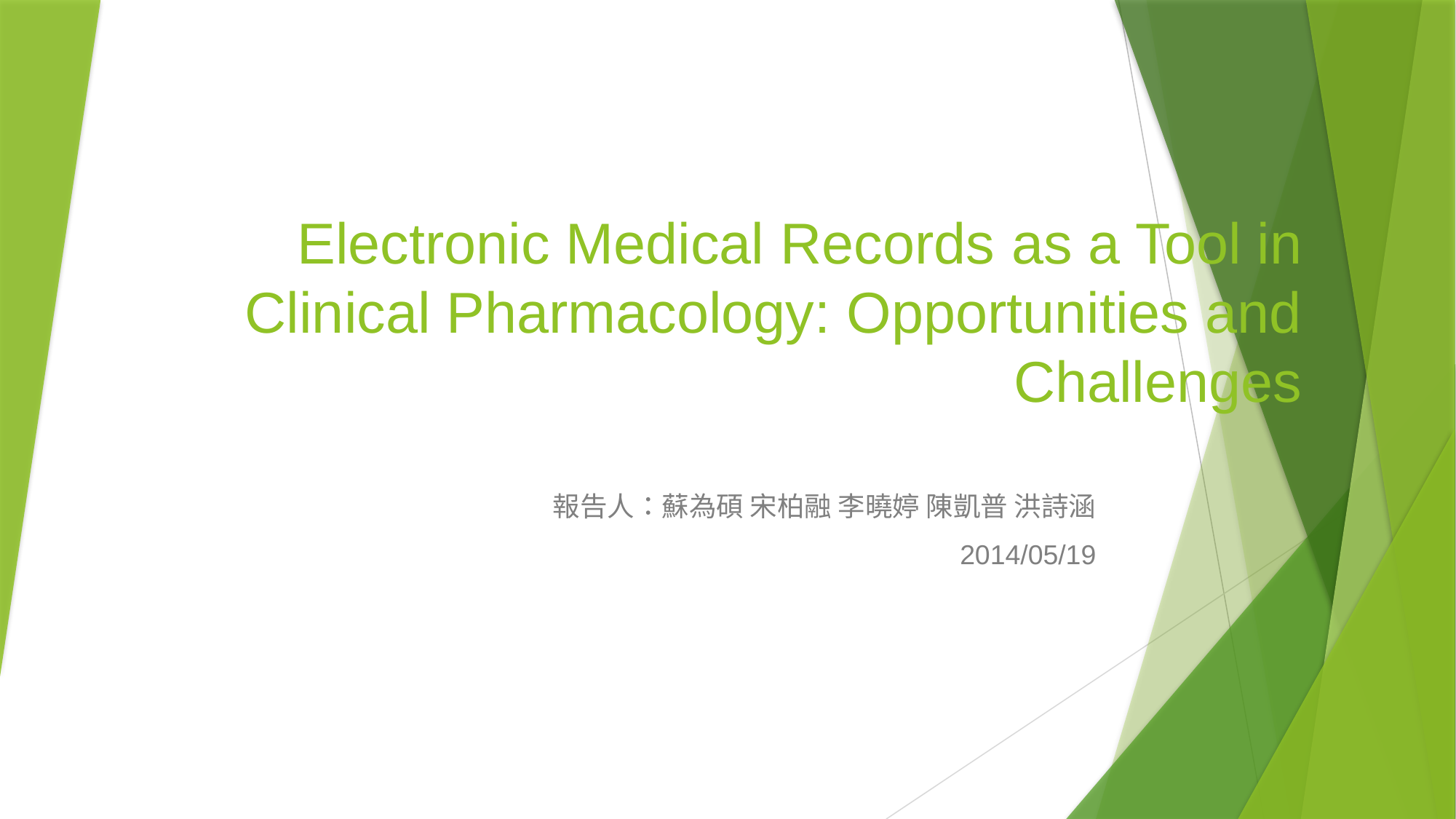

# Electronic Medical Records as a Tool in Clinical Pharmacology: Opportunities and Challenges
報告人：蘇為碩 宋柏融 李曉婷 陳凱普 洪詩涵
2014/05/19